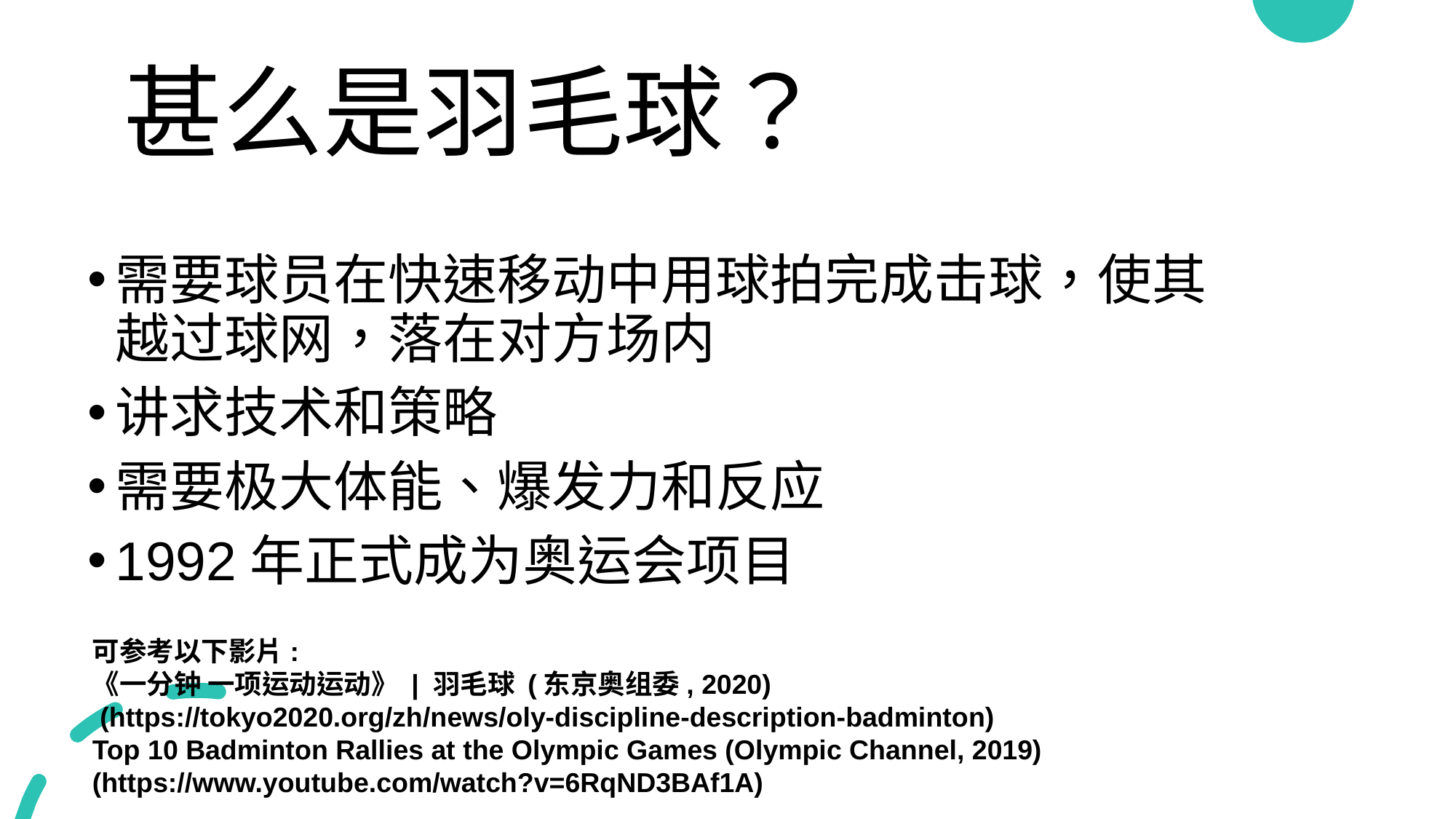

# 甚么是羽毛球？
需要球员在快速移动中用球拍完成击球，使其越过球网，落在对方场内
讲求技术和策略
需要极大体能、爆发力和反应
1992年正式成为奥运会项目

可参考以下影片:
《一分钟 一项运动运动》 | 羽毛球 (东京奥组委, 2020)
 (https://tokyo2020.org/zh/news/oly-discipline-description-badminton)
Top 10 Badminton Rallies at the Olympic Games (Olympic Channel, 2019)
(https://www.youtube.com/watch?v=6RqND3BAf1A)